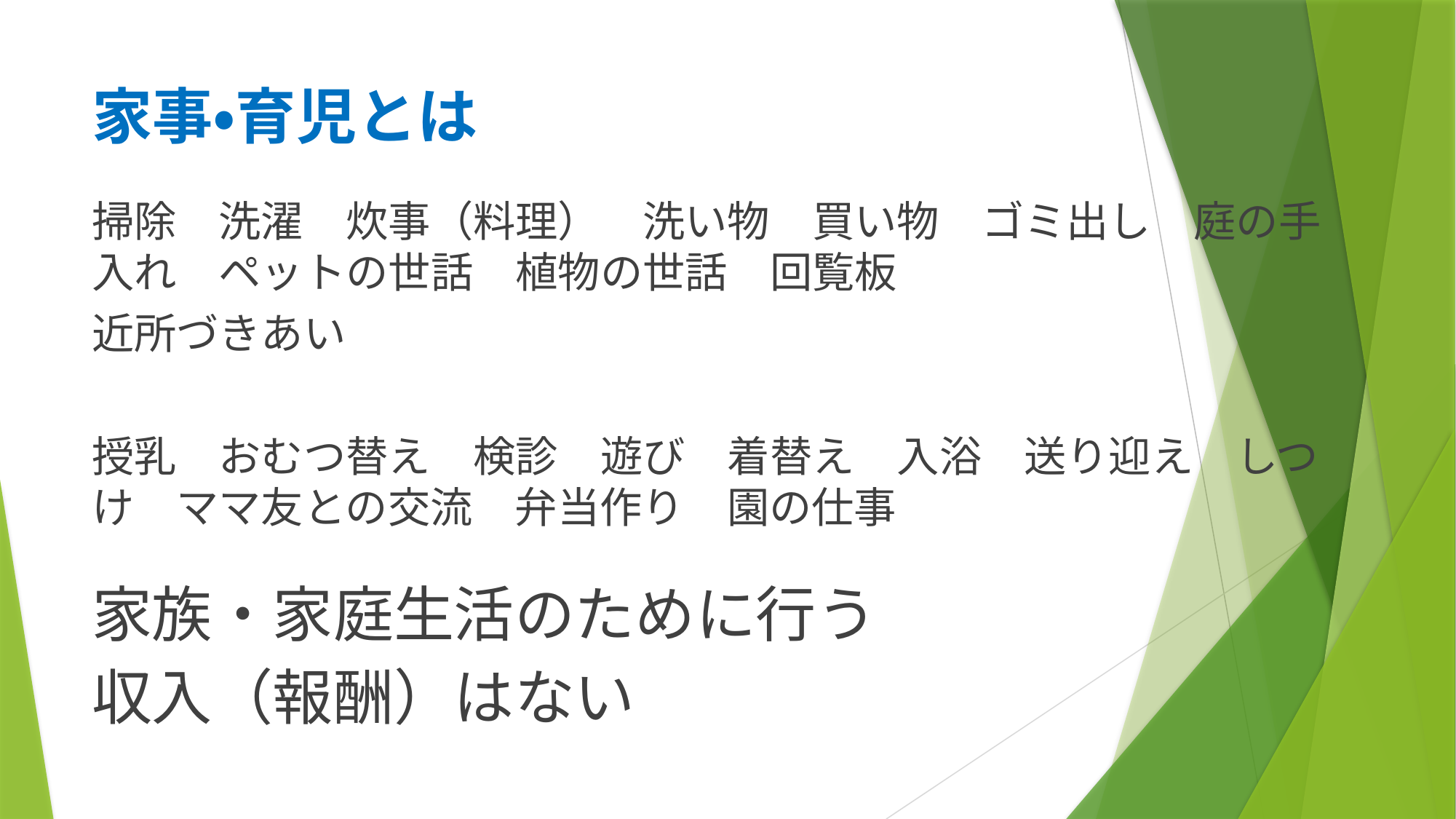

# 家事・育児とは
掃除　洗濯　炊事（料理）　洗い物　買い物　ゴミ出し　庭の手入れ　ペットの世話　植物の世話　回覧板
近所づきあい

授乳　おむつ替え　検診　遊び　着替え　入浴　送り迎え　しつけ　ママ友との交流　弁当作り　園の仕事

家族・家庭生活のために行う
収入（報酬）はない